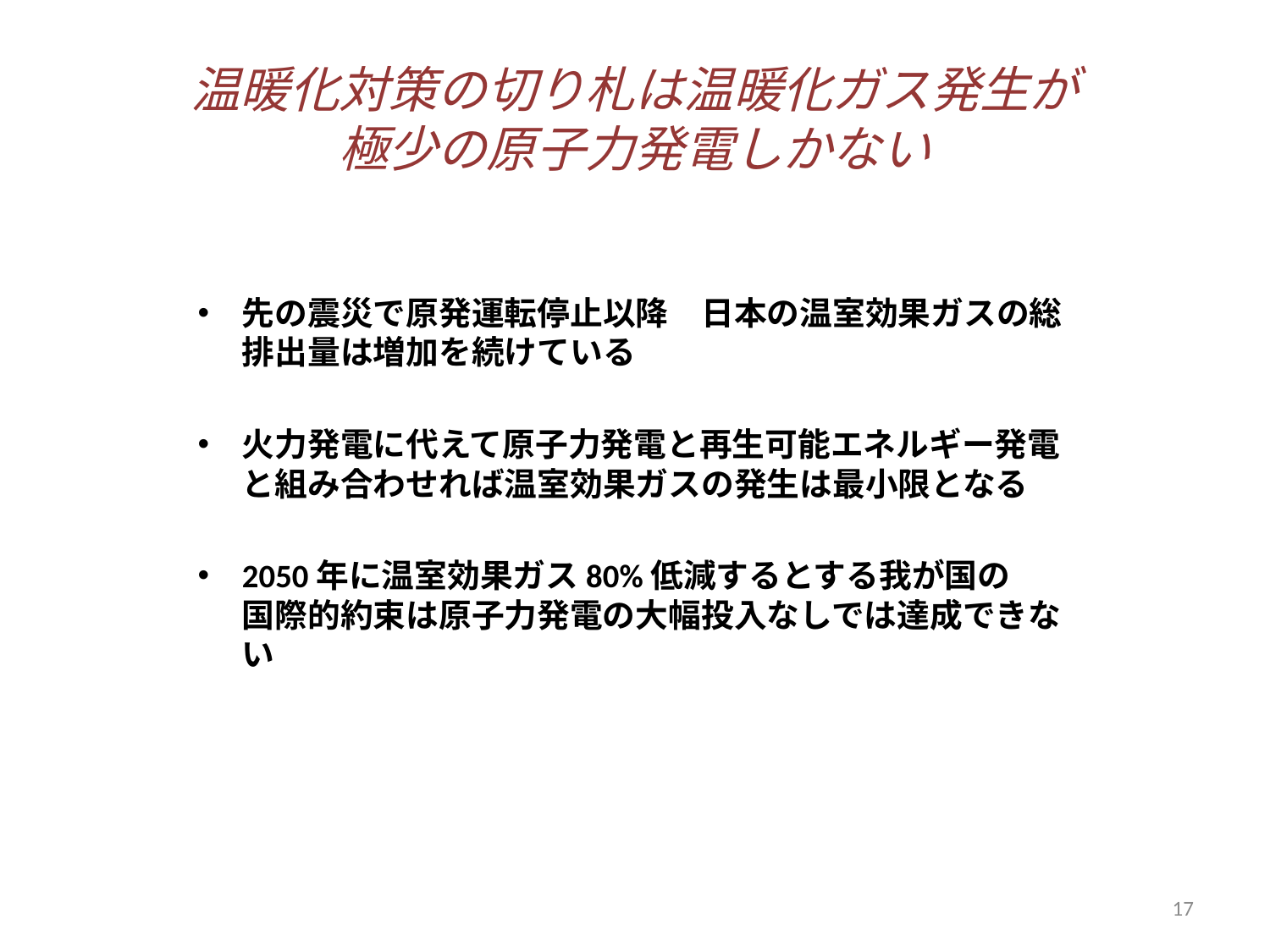

# 温暖化対策の切り札は温暖化ガス発生が 極少の原子力発電しかない
先の震災で原発運転停止以降　日本の温室効果ガスの総排出量は増加を続けている

火力発電に代えて原子力発電と再生可能エネルギー発電と組み合わせれば温室効果ガスの発生は最小限となる

2050年に温室効果ガス80%低減するとする我が国の　国際的約束は原子力発電の大幅投入なしでは達成できない

17